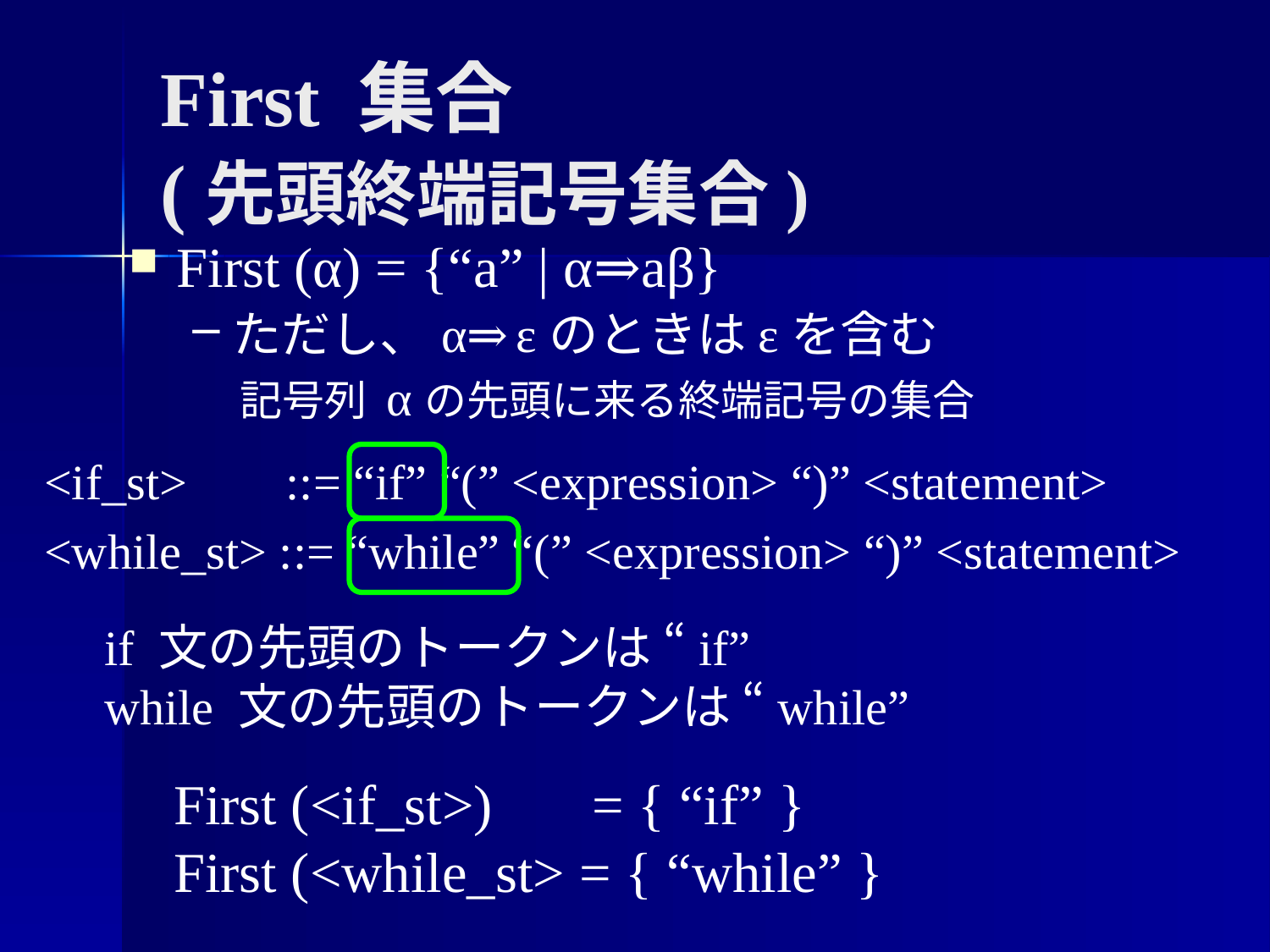

# First 集合 (先頭終端記号集合)
First (α) = {“a” | α⇒aβ}
ただし、α⇒εのときはεを含む
         記号列 αの先頭に来る終端記号の集合
<if_st>        ::= “if” “(” <expression> “)” <statement>
<while_st> ::= “while” “(” <expression> “)” <statement>

if 文の先頭のトークンは “if”
while 文の先頭のトークンは “while”
First (<if_st>)       = { “if” }
First (<while_st> = { “while” }